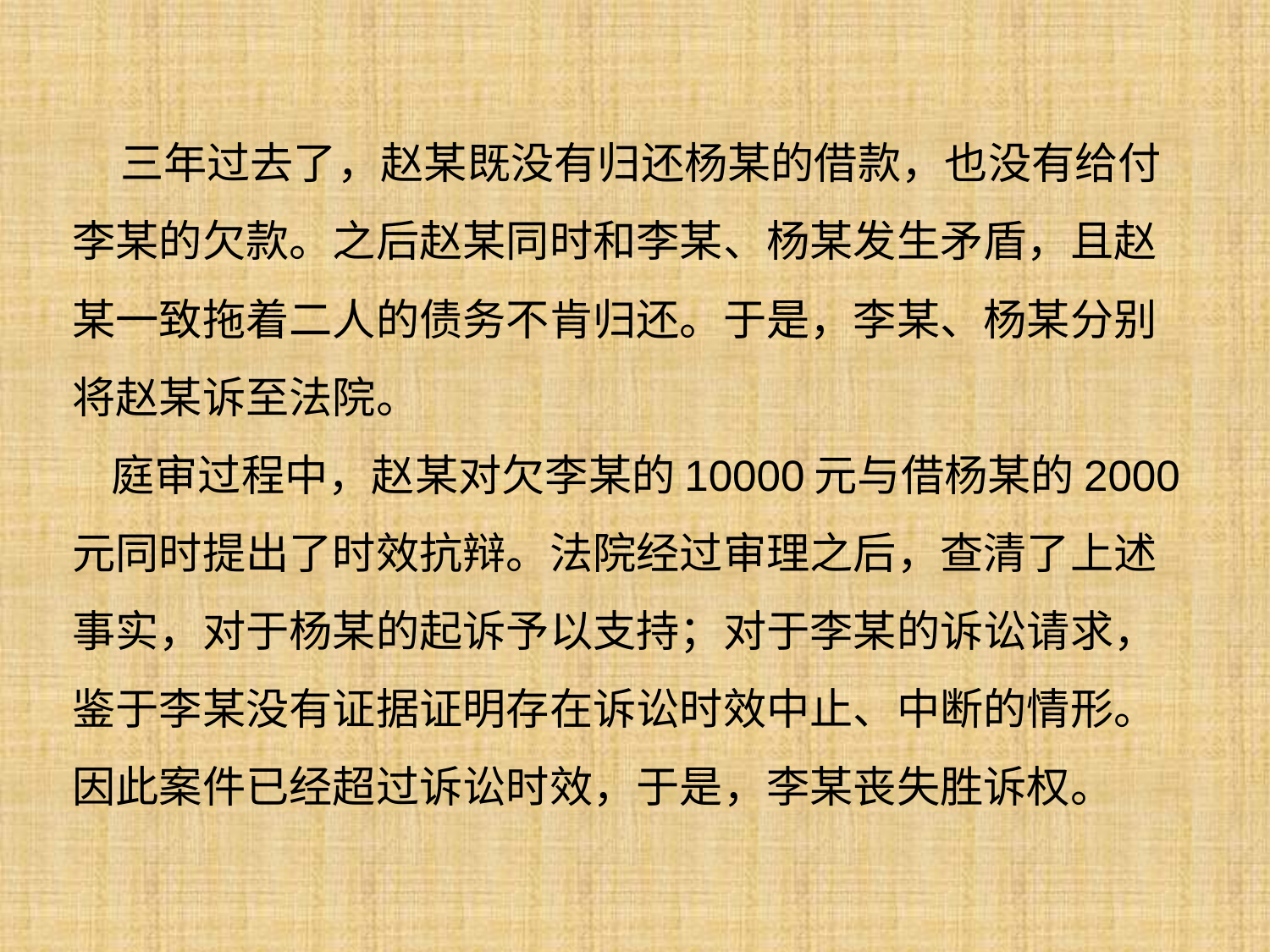

# 三年过去了，赵某既没有归还杨某的借款，也没有给付李某的欠款。之后赵某同时和李某、杨某发生矛盾，且赵某一致拖着二人的债务不肯归还。于是，李某、杨某分别将赵某诉至法院。 庭审过程中，赵某对欠李某的10000元与借杨某的2000元同时提出了时效抗辩。法院经过审理之后，查清了上述事实，对于杨某的起诉予以支持；对于李某的诉讼请求，鉴于李某没有证据证明存在诉讼时效中止、中断的情形。因此案件已经超过诉讼时效，于是，李某丧失胜诉权。